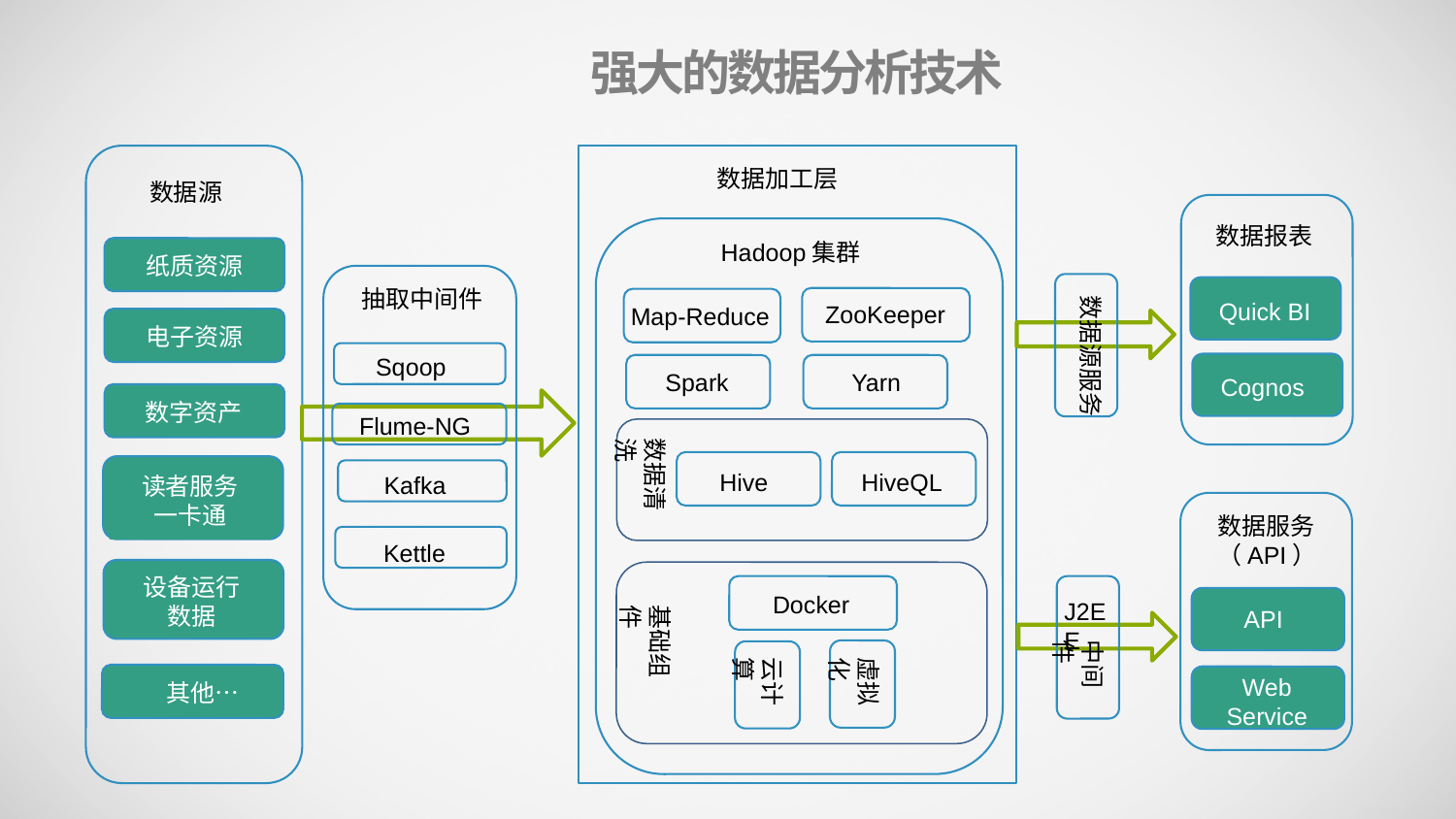

强大的数据分析技术

数据加工层
数据源

数据报表

Hadoop集群

纸质资源

数据源服务
抽取中间件

Quick BI

ZooKeeper

Map-Reduce

电子资源

Sqoop

Cognos

Spark

Yarn

数字资产

Flume-NG

数据清洗

HiveQL

Hive

Kafka
读者服务
一卡通

数据服务
（API）

Kettle

设备运行
数据

Docker

API
J2EE
基础组件

中间件

虚拟化

云计算

Web Service

其他…